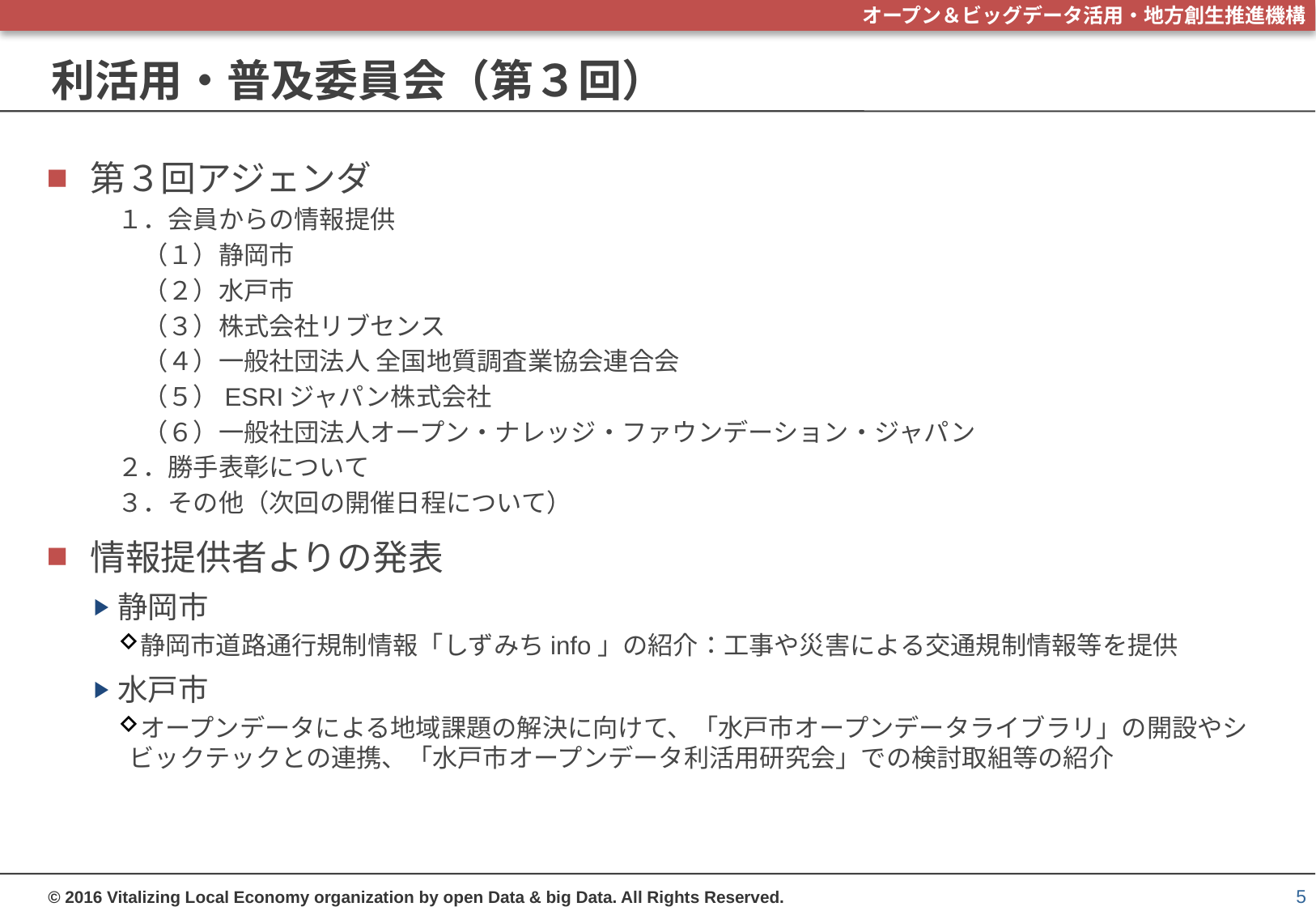

# 利活用・普及委員会（第３回）
第３回アジェンダ
１．会員からの情報提供
　（１）静岡市
　（２）水戸市
　（３）株式会社リブセンス
　（４）一般社団法人 全国地質調査業協会連合会
　（５）ESRIジャパン株式会社
　（６）一般社団法人オープン・ナレッジ・ファウンデーション・ジャパン
２．勝手表彰について
３．その他（次回の開催日程について）
情報提供者よりの発表
静岡市
静岡市道路通行規制情報「しずみちinfo」の紹介：工事や災害による交通規制情報等を提供
水戸市
オープンデータによる地域課題の解決に向けて、「水戸市オープンデータライブラリ」の開設やシビックテックとの連携、「水戸市オープンデータ利活用研究会」での検討取組等の紹介
5